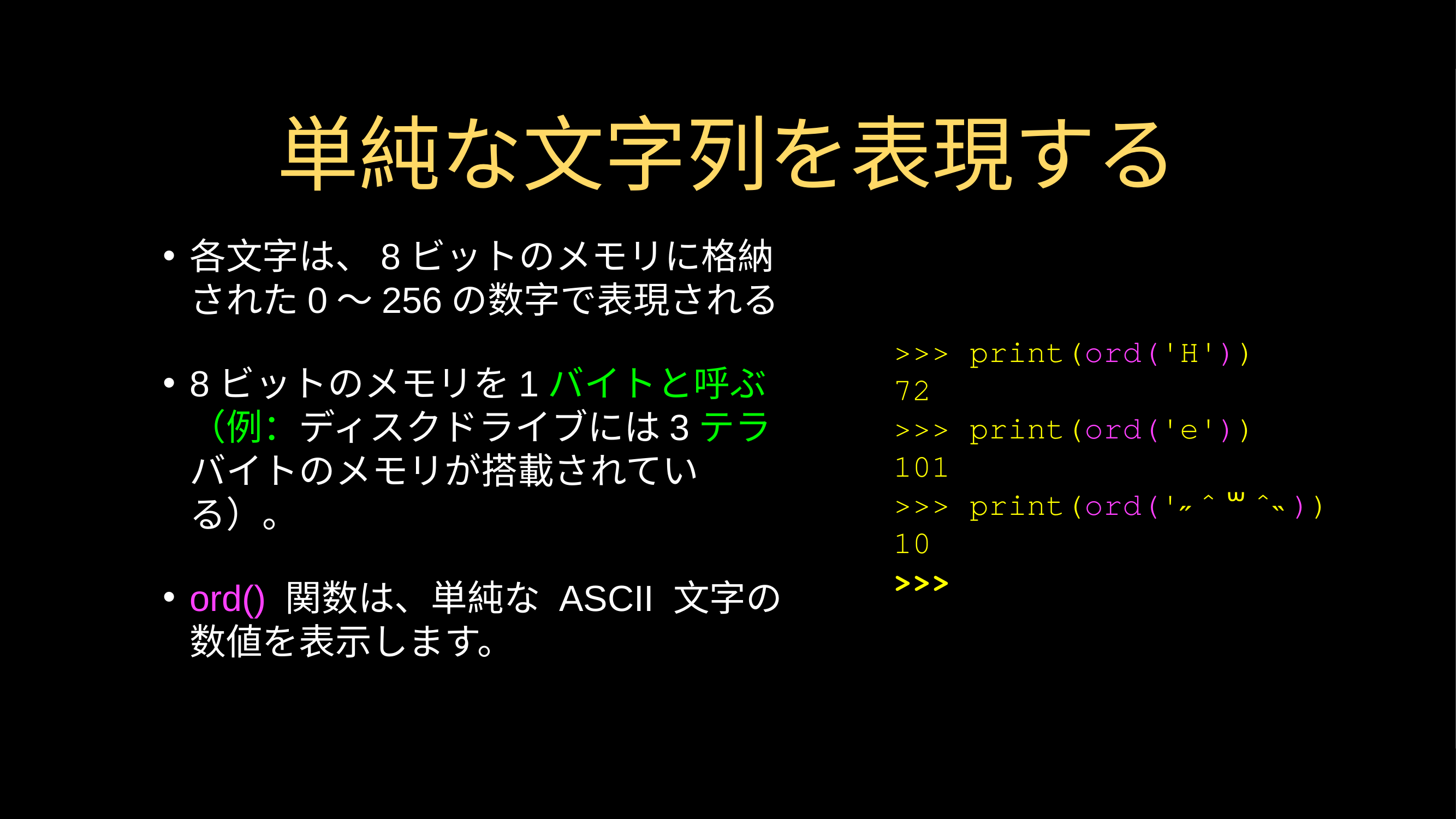

# 単純な文字列を表現する
各文字は、8ビットのメモリに格納された0～256の数字で表現される
8ビットのメモリを1バイトと呼ぶ（例：ディスクドライブには3テラバイトのメモリが搭載されている）。
ord() 関数は、単純な ASCII 文字の数値を表示します。
>>> print(ord('H'))
72
>>> print(ord('e'))
101
>>> print(ord('˶ˆ꒳ˆ˵))
10
>>>